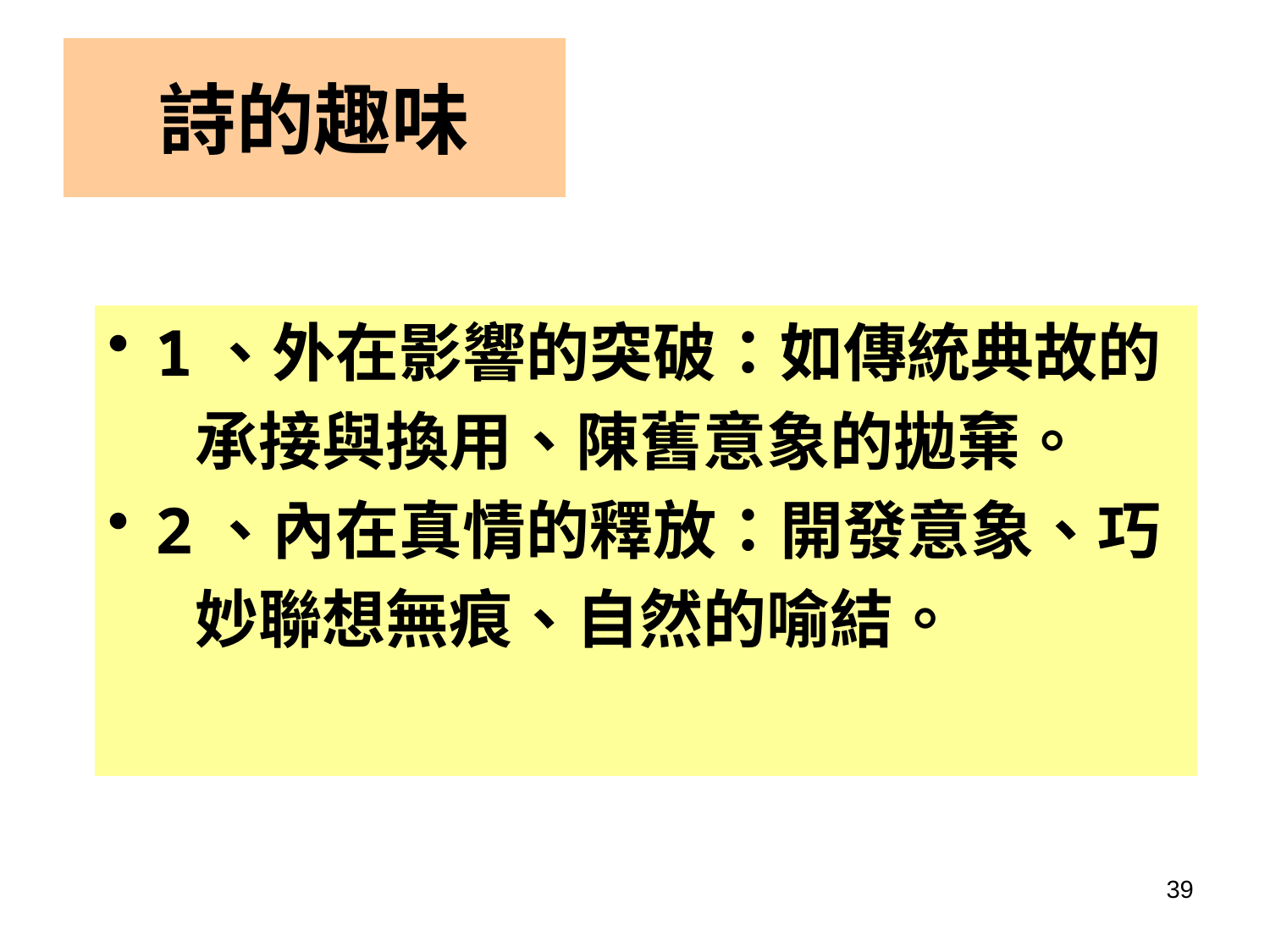

# 詩的趣味
1、外在影響的突破：如傳統典故的
     承接與換用、陳舊意象的拋棄。
2、內在真情的釋放：開發意象、巧
     妙聯想無痕、自然的喻結。

39